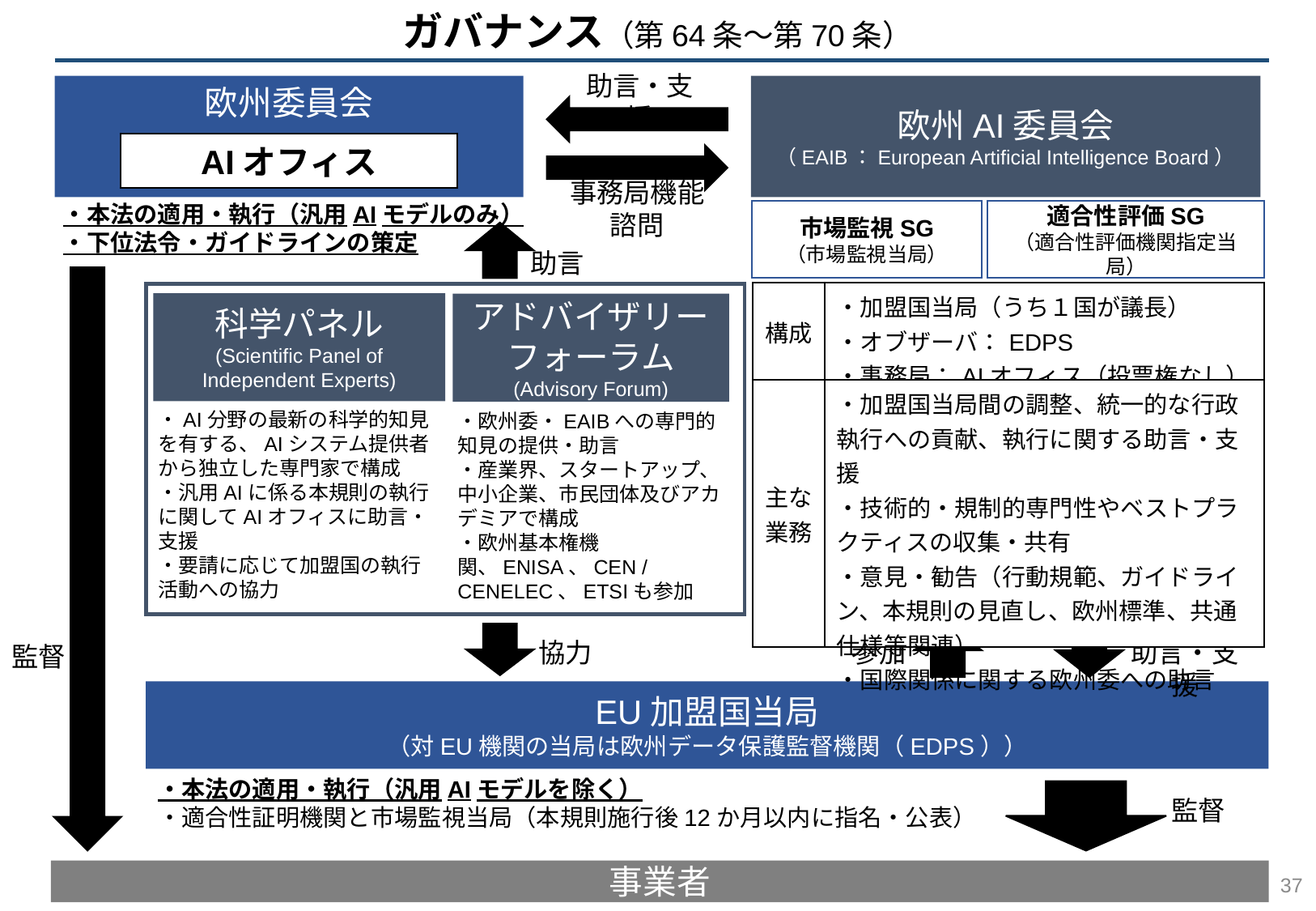

ガバナンス（第64条～第70条）
助言・支援
欧州委員会
欧州AI委員会
（EAIB：European Artificial Intelligence Board）

AIオフィス

事務局機能
諮問
・本法の適用・執行（汎用AIモデルのみ）
・下位法令・ガイドラインの策定
市場監視SG
（市場監視当局）
適合性評価SG
（適合性評価機関指定当局）

助言
| 構成 | ・加盟国当局（うち１国が議長） ・オブザーバ：EDPS ・事務局：AIオフィス（投票権なし） |
| --- | --- |
| 主な業務 | ・加盟国当局間の調整、統一的な行政執行への貢献、執行に関する助言・支援 ・技術的・規制的専門性やベストプラクティスの収集・共有 ・意見・勧告（行動規範、ガイドライン、本規則の見直し、欧州標準、共通仕様等関連） ・国際関係に関する欧州委への助言 |

科学パネル
(Scientific Panel of Independent Experts)
アドバイザリー
フォーラム
(Advisory Forum)
・AI分野の最新の科学的知見を有する、AIシステム提供者から独立した専門家で構成
・汎用AIに係る本規則の執行に関してAIオフィスに助言・支援
・要請に応じて加盟国の執行活動への協力
・欧州委・EAIBへの専門的知見の提供・助言
・産業界、スタートアップ、中小企業、市民団体及びアカデミアで構成
・欧州基本権機関、ENISA、CEN / CENELEC、ETSIも参加

協力
参加
助言・支援
監督
EU加盟国当局
（対EU機関の当局は欧州データ保護監督機関（EDPS））

・本法の適用・執行（汎用AIモデルを除く）
・適合性証明機関と市場監視当局（本規則施行後12か月以内に指名・公表）
監督
事業者
37